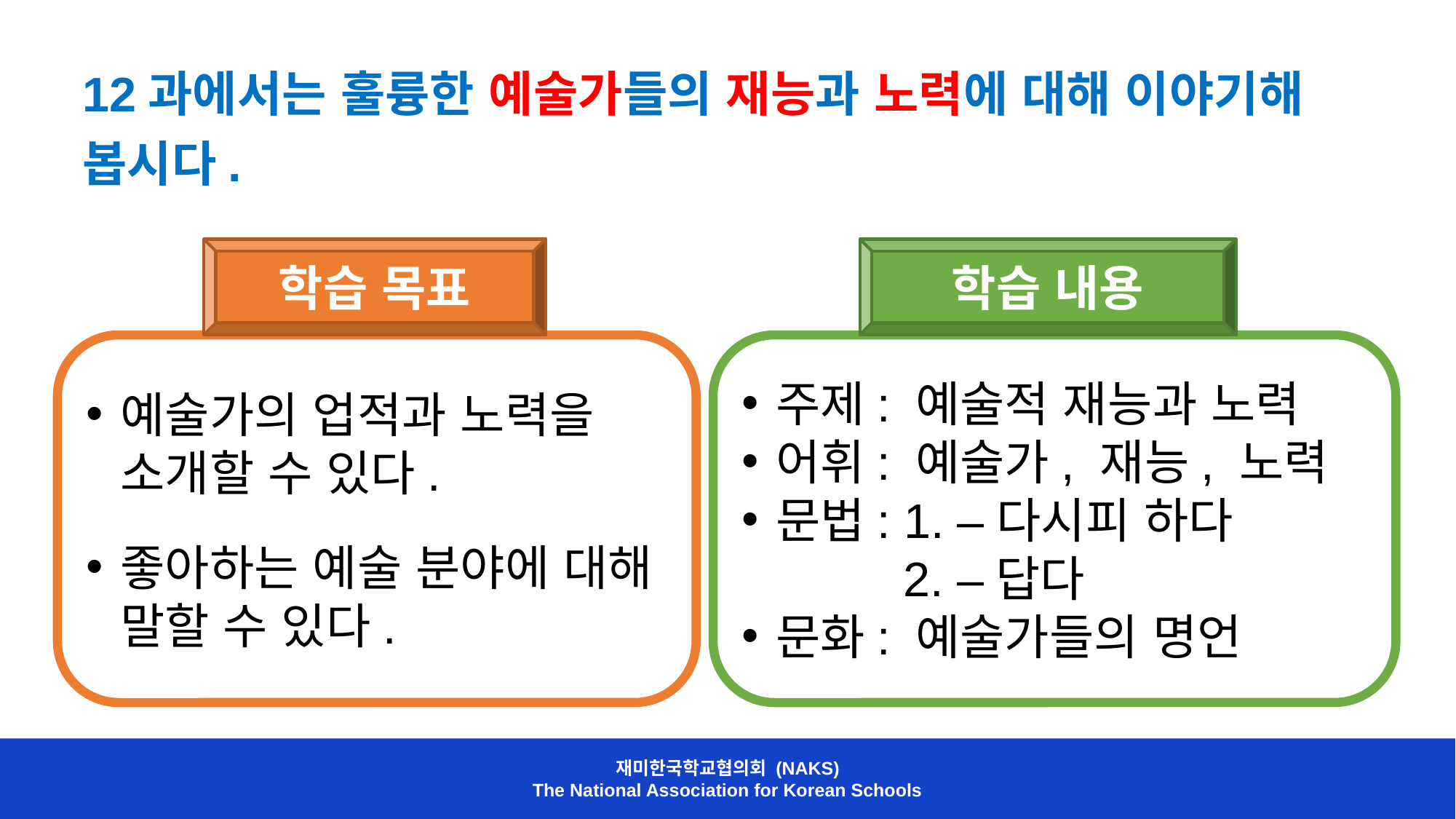

12과에서는 훌륭한 예술가들의 재능과 노력에 대해 이야기해 봅시다.
학습 내용
주제: 예술적 재능과 노력
어휘: 예술가, 재능, 노력
문법: 1. –다시피 하다
            2. –답다
문화: 예술가들의 명언
학습 목표
예술가의 업적과 노력을 소개할 수 있다.

좋아하는 예술 분야에 대해 말할 수 있다.
재미한국학교협의회 (NAKS)
The National Association for Korean Schools